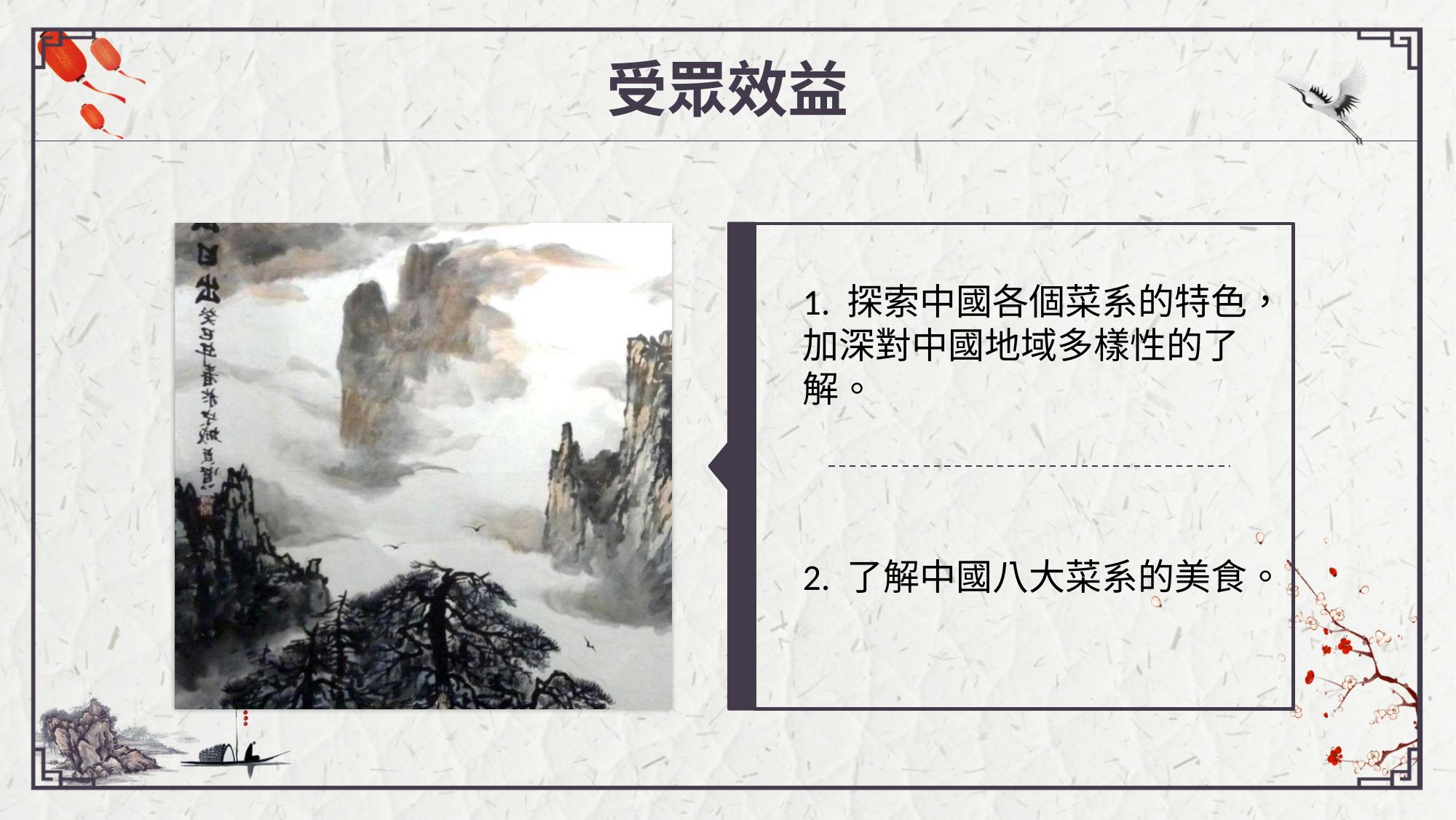

受眾效益

1. 探索中國各個菜系的特色，加深對中國地域多樣性的了解。
2. 了解中國八大菜系的美食。